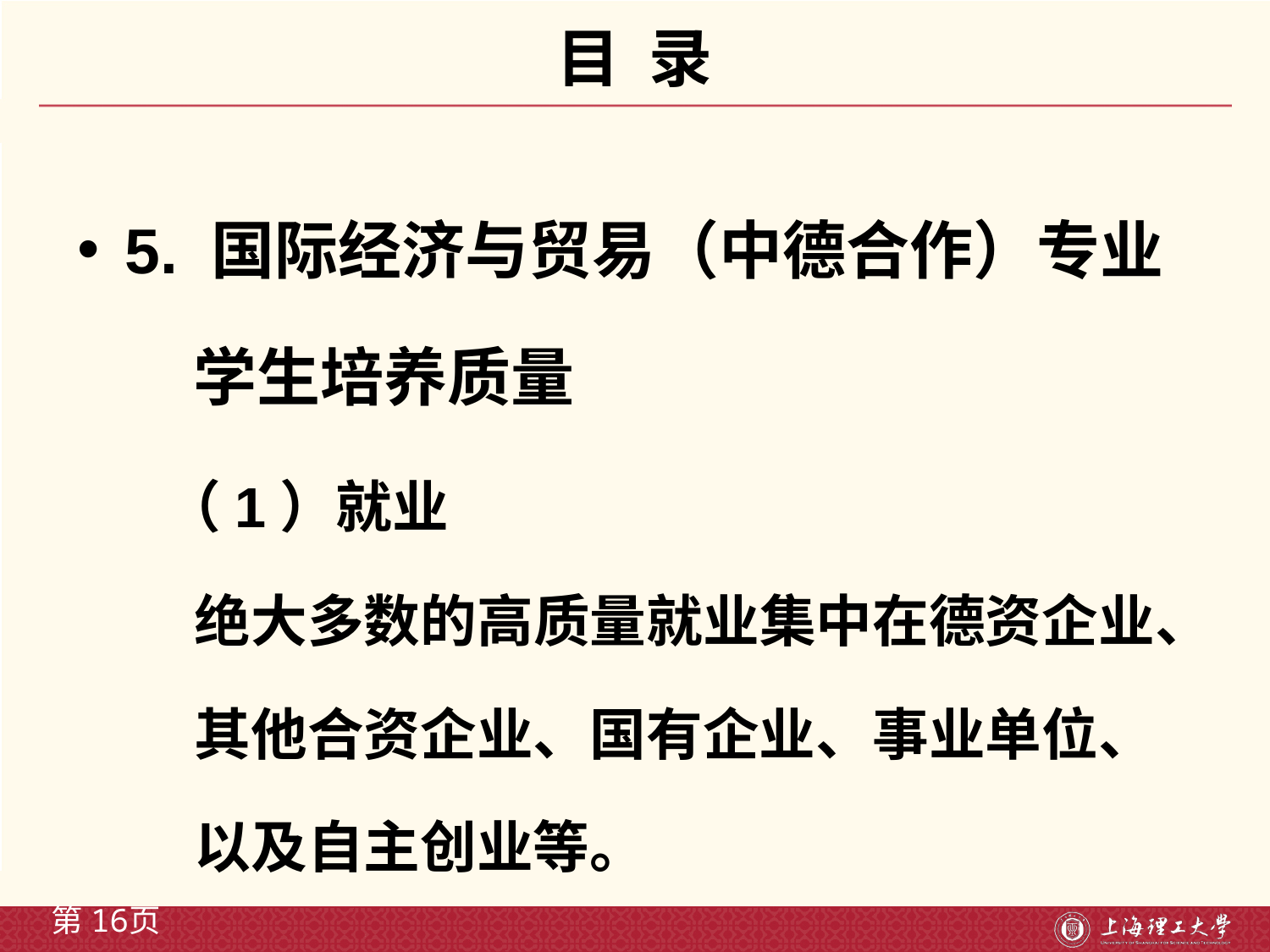

# 目  录
5. 国际经济与贸易（中德合作）专业
       学生培养质量
     （1）就业
        绝大多数的高质量就业集中在德资企业、
        其他合资企业、国有企业、事业单位、
        以及自主创业等。
。
第16页